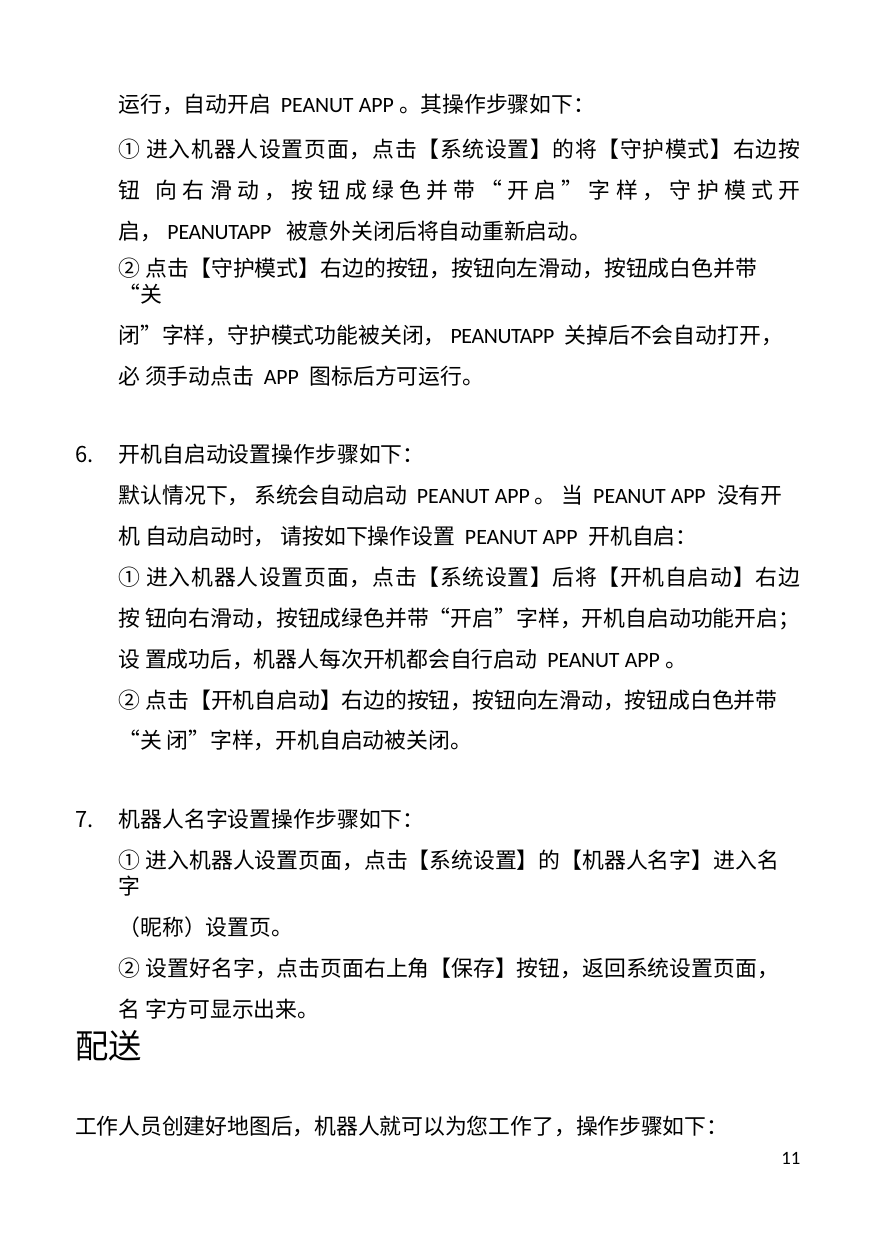

运行，自动开启 PEANUT APP。其操作步骤如下：
①进入机器人设置页面，点击【系统设置】的将【守护模式】右边按钮 向右滑动，按钮成绿色并带“开启”字样，守护模式开启，PEANUTAPP  被意外关闭后将自动重新启动。
②点击【守护模式】右边的按钮，按钮向左滑动，按钮成白色并带“关
闭”字样，守护模式功能被关闭，PEANUTAPP 关掉后不会自动打开，必 须手动点击 APP 图标后方可运行。

开机自启动设置操作步骤如下：
默认情况下， 系统会自动启动 PEANUT APP。 当 PEANUT APP 没有开机 自动启动时， 请按如下操作设置 PEANUT APP 开机自启：
①进入机器人设置页面，点击【系统设置】后将【开机自启动】右边按 钮向右滑动，按钮成绿色并带“开启”字样，开机自启动功能开启；设 置成功后，机器人每次开机都会自行启动 PEANUT APP。
②点击【开机自启动】右边的按钮，按钮向左滑动，按钮成白色并带“关 闭”字样，开机自启动被关闭。

机器人名字设置操作步骤如下：
①进入机器人设置页面，点击【系统设置】的【机器人名字】进入名字
（昵称）设置页。
②设置好名字，点击页面右上角【保存】按钮，返回系统设置页面，名 字方可显示出来。
配送
工作人员创建好地图后，机器人就可以为您工作了，操作步骤如下：
11